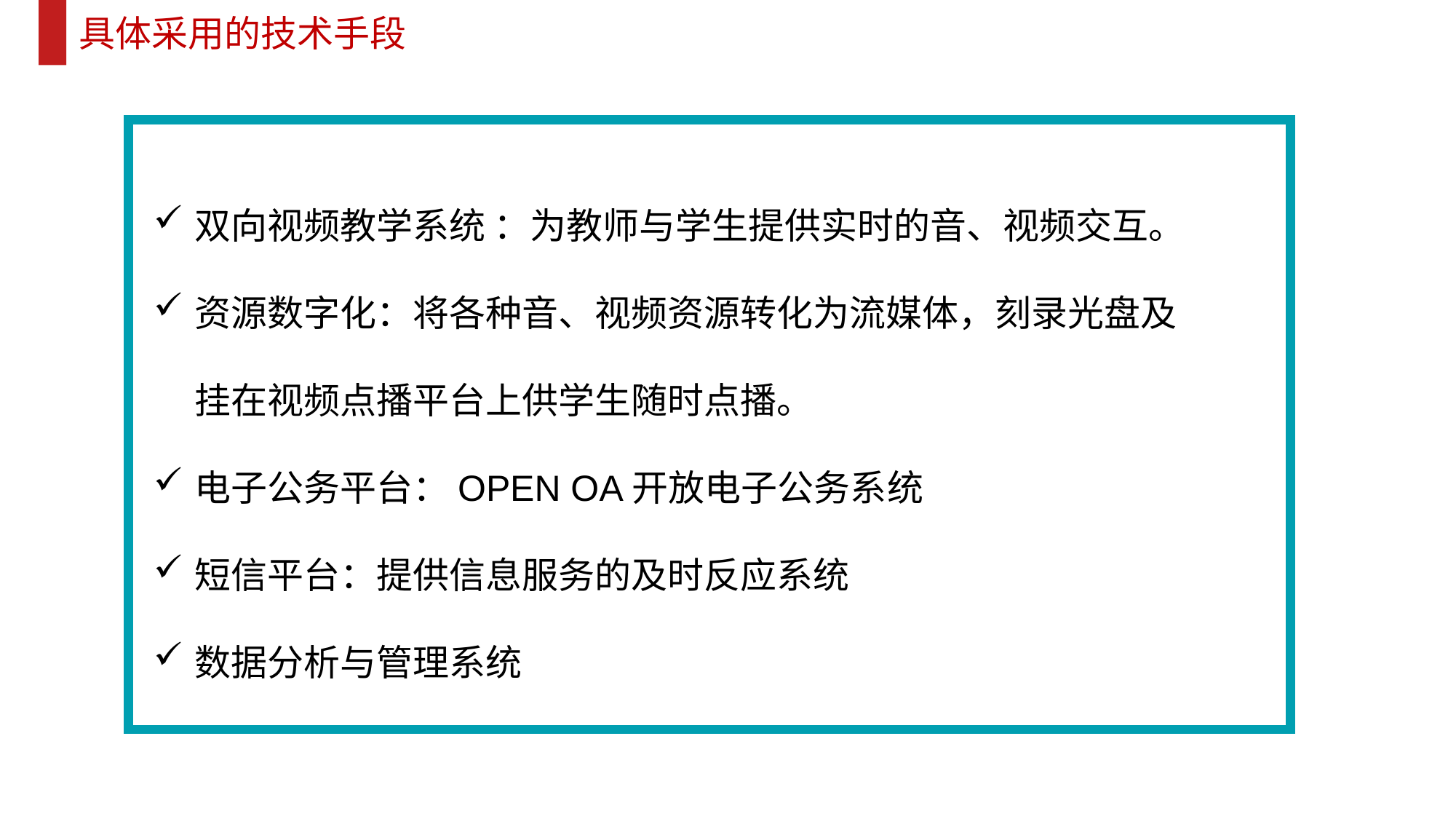

具体采用的技术手段

双向视频教学系统 ：为教师与学生提供实时的音、视频交互。
资源数字化：将各种音、视频资源转化为流媒体，刻录光盘及挂在视频点播平台上供学生随时点播。
电子公务平台：OPEN OA开放电子公务系统
短信平台：提供信息服务的及时反应系统
数据分析与管理系统